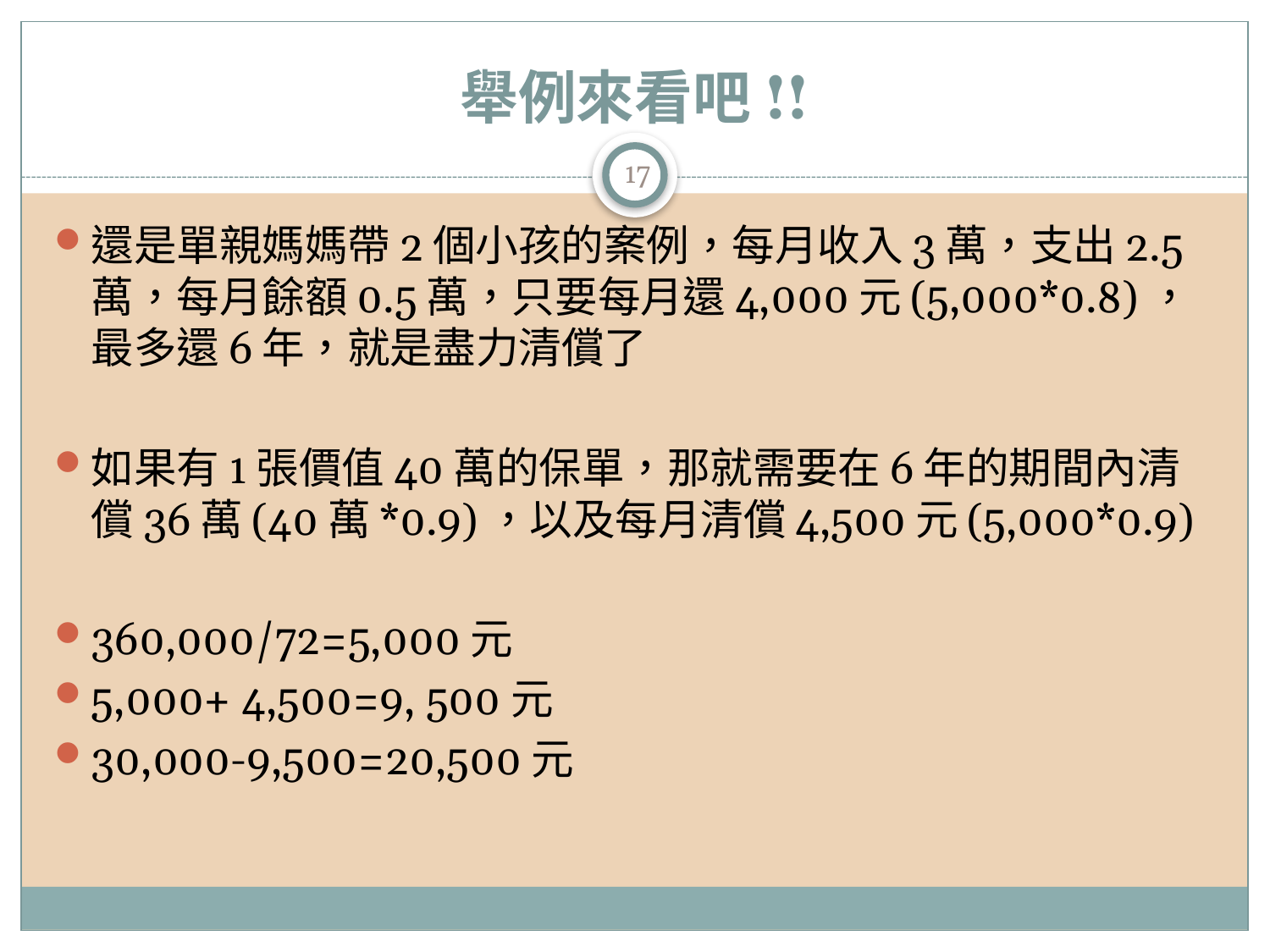

# 舉例來看吧!!
17
還是單親媽媽帶2個小孩的案例，每月收入3萬，支出2.5萬，每月餘額0.5萬，只要每月還4,000元(5,000*0.8)，最多還6年，就是盡力清償了

如果有1張價值40萬的保單，那就需要在6年的期間內清償36萬(40萬*0.9)，以及每月清償4,500元(5,000*0.9)

360,000/72=5,000元
5,000+ 4,500=9, 500元
30,000-9,500=20,500元